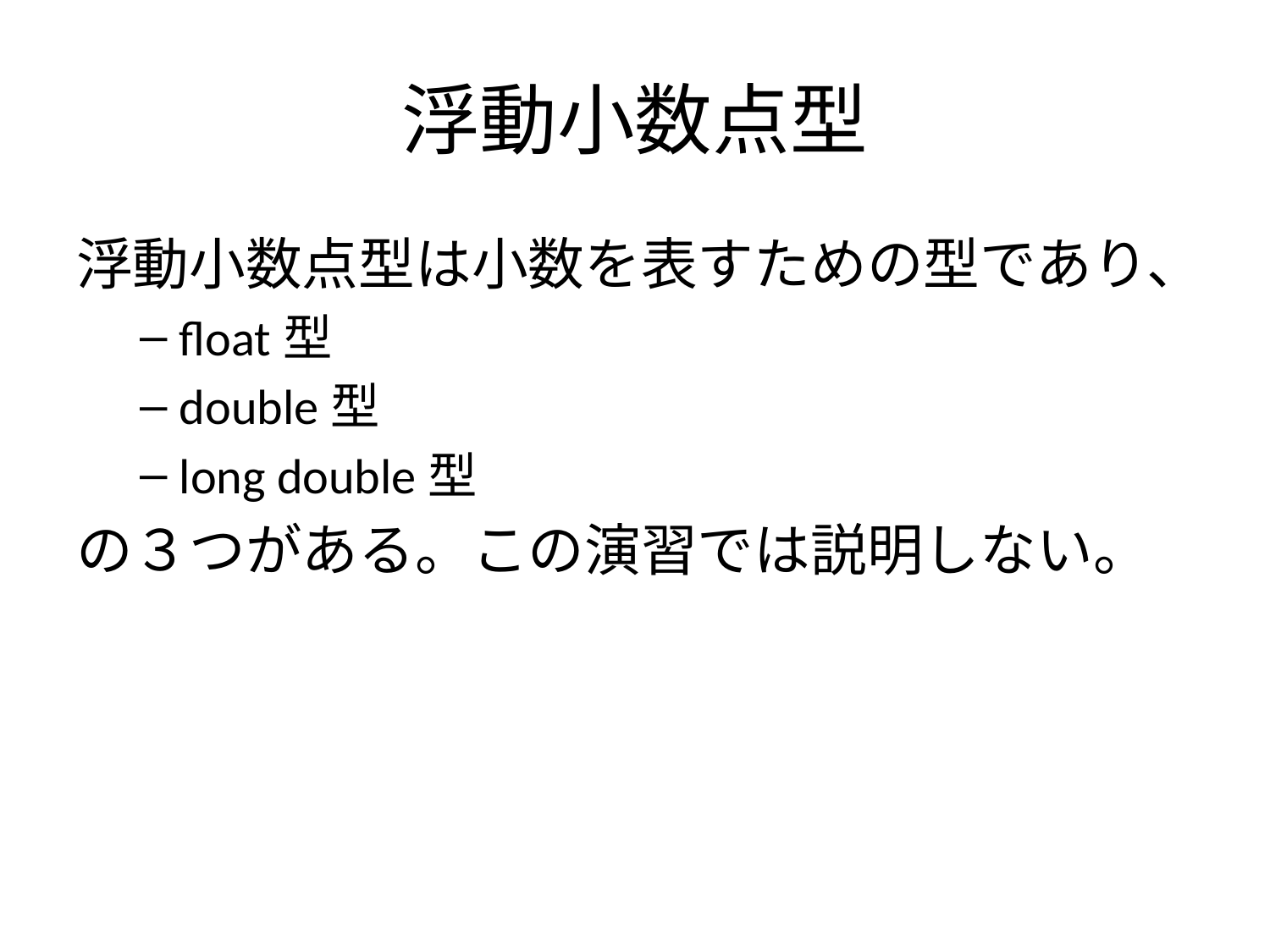

# 浮動小数点型
浮動小数点型は小数を表すための型であり、
float型
double型
long double型
の３つがある。この演習では説明しない。